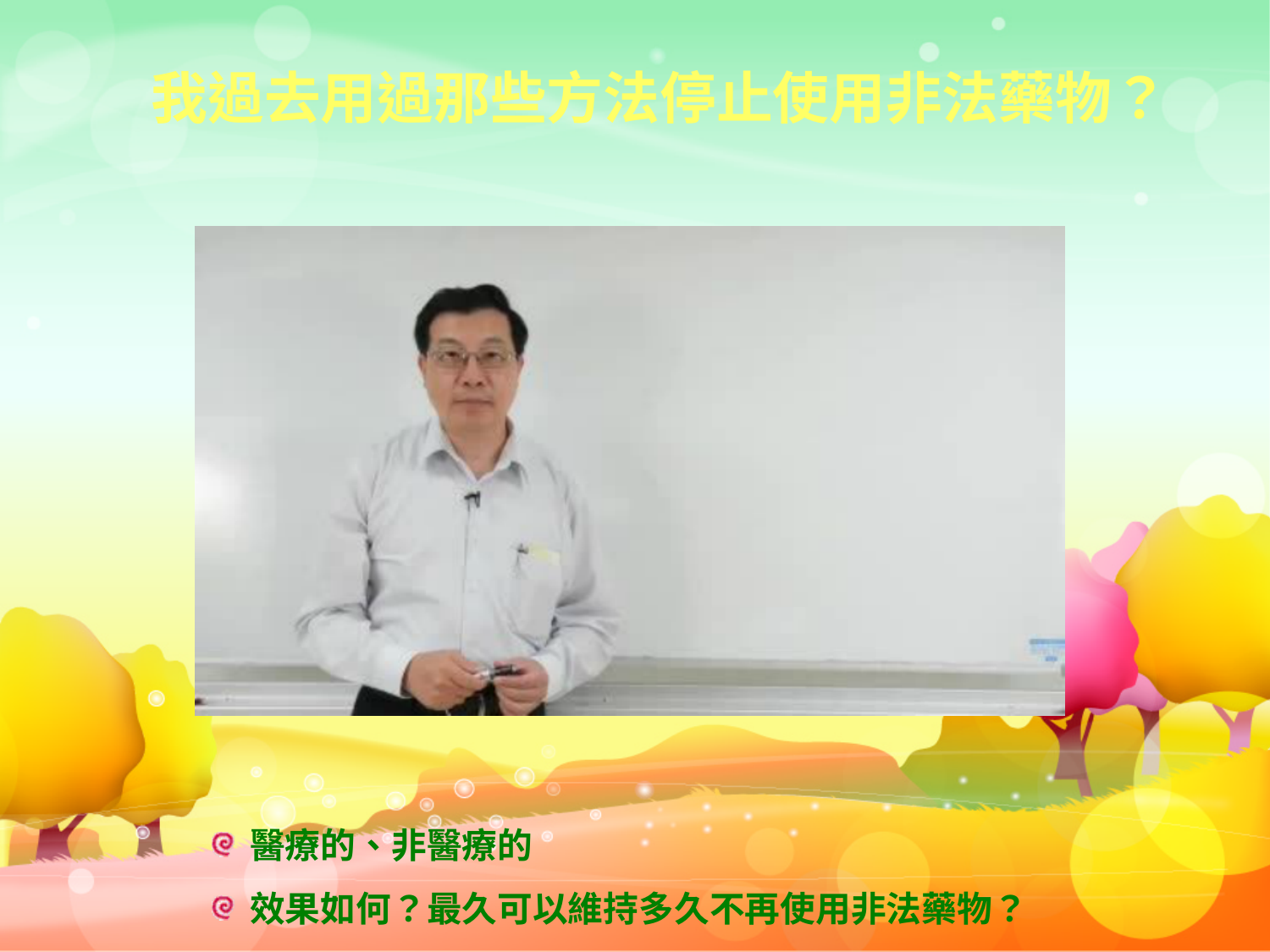

我過去用過那些方法停止使用非法藥物？
醫療的、非醫療的
效果如何？最久可以維持多久不再使用非法藥物？